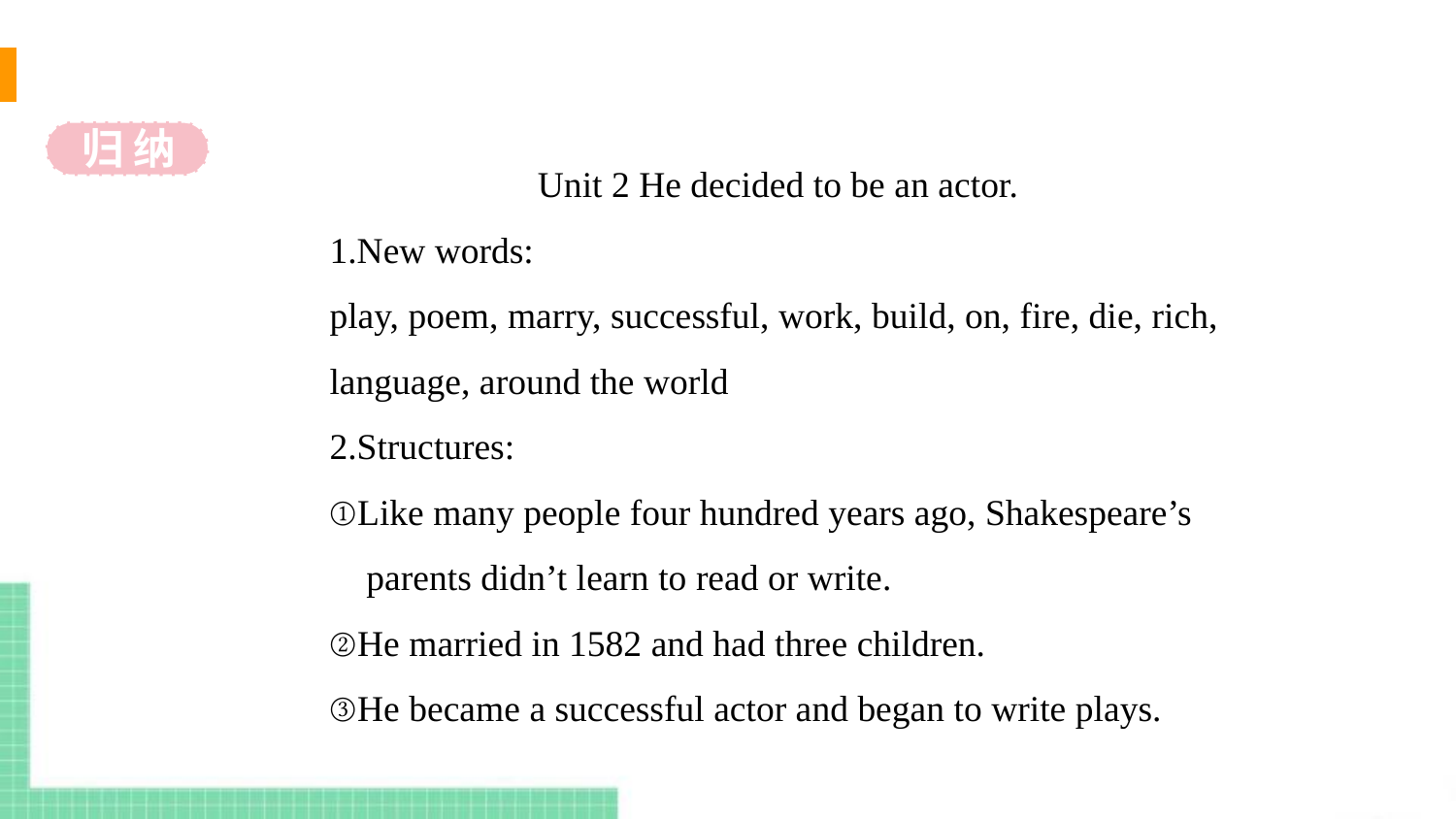

归 纳

Unit 2 He decided to be an actor.
1.New words:
play, poem, marry, successful, work, build, on, fire, die, rich, language, around the world
2.Structures:
①Like many people four hundred years ago, Shakespeare’s
    parents didn’t learn to read or write.
②He married in 1582 and had three children.
③He became a successful actor and began to write plays.